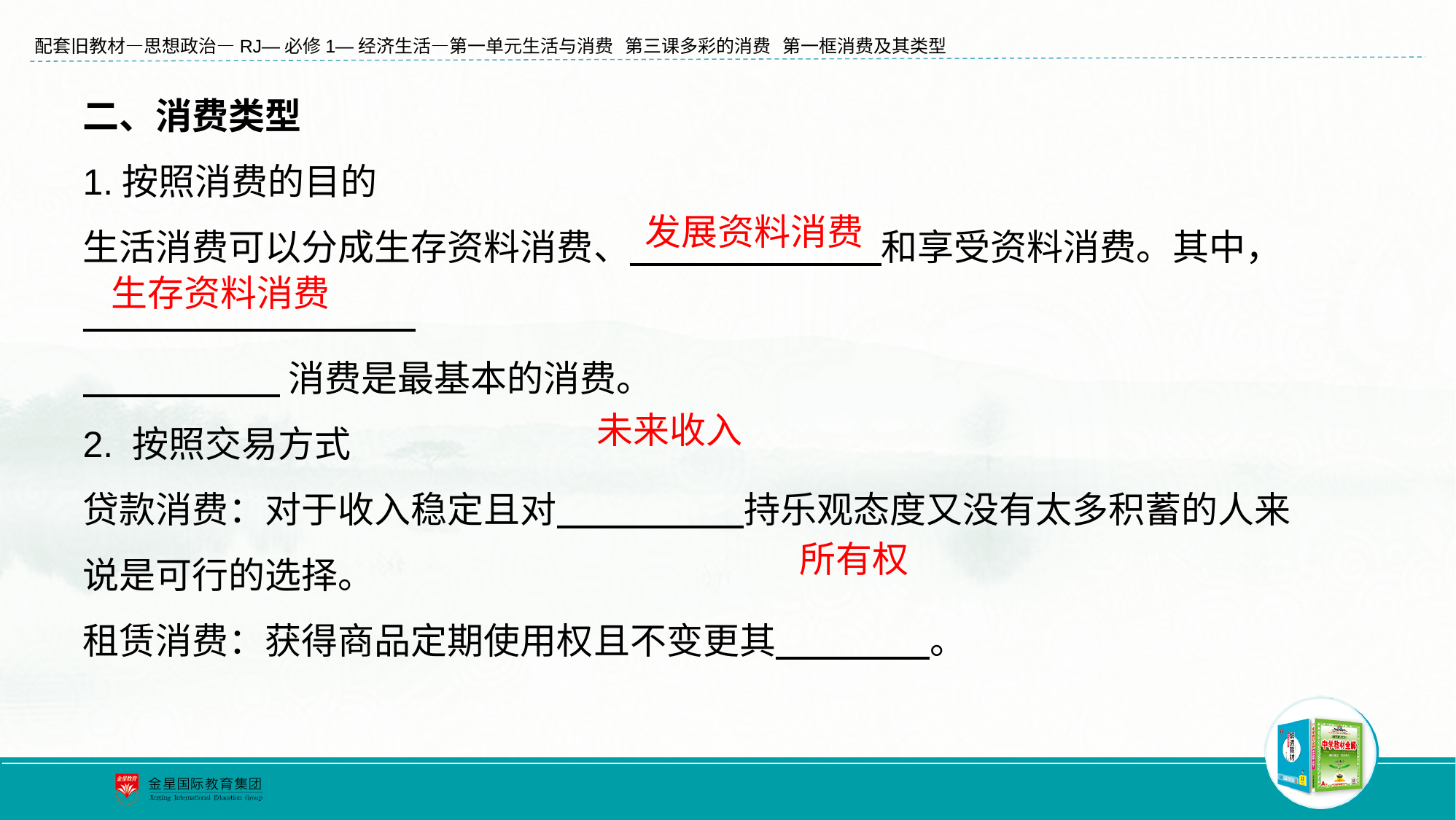

二、消费类型
1.按照消费的目的
生活消费可以分成生存资料消费、　　　　　    　和享受资料消费。其中，
                        消费是最基本的消费。
2. 按照交易方式
贷款消费：对于收入稳定且对　    　　 　持乐观态度又没有太多积蓄的人来说是可行的选择。
租赁消费：获得商品定期使用权且不变更其　　　 　。
发展资料消费
生存资料消费
未来收入
所有权